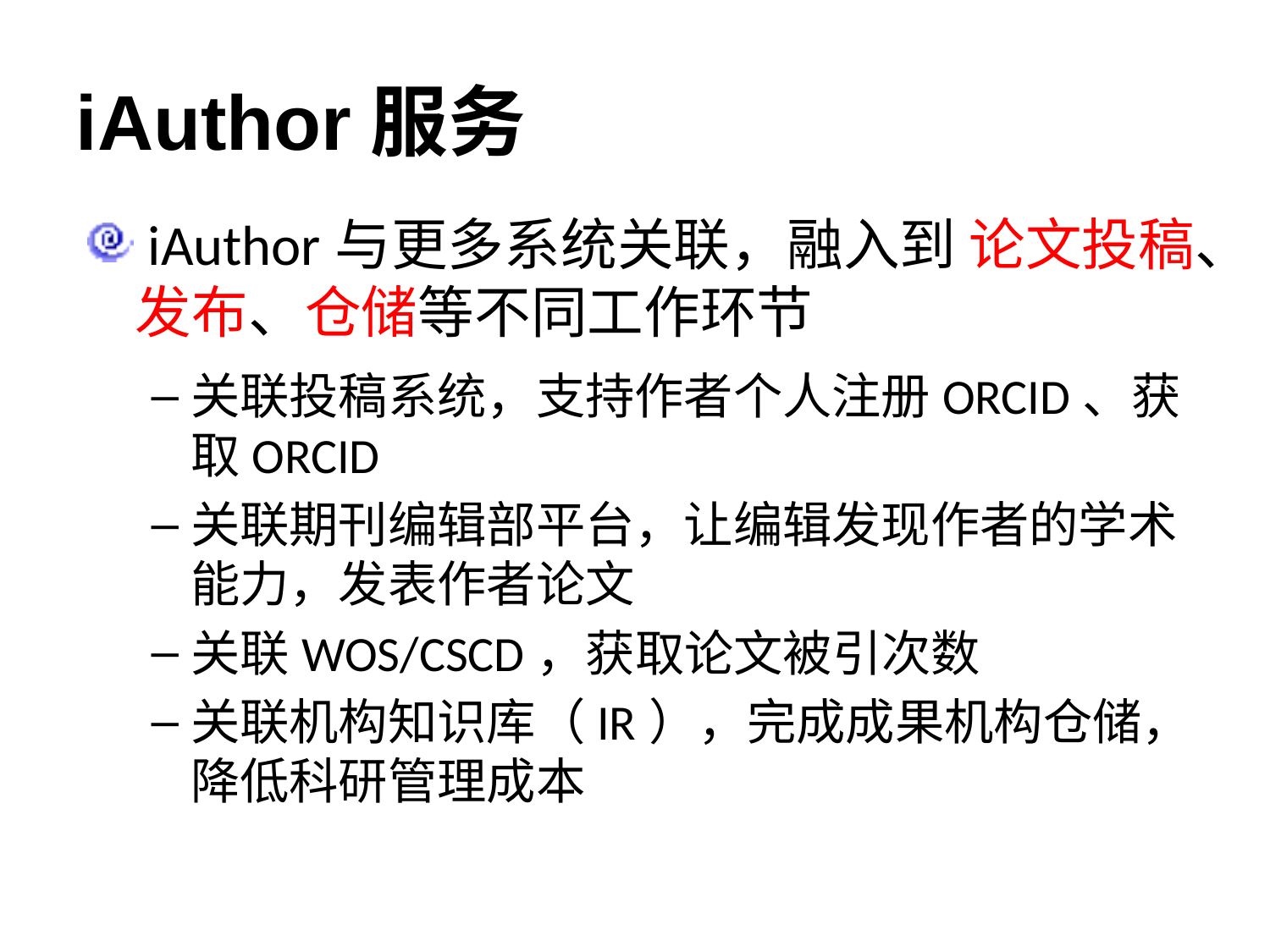

iAuthor服务
 iAuthor与更多系统关联，融入到 论文投稿、发布、仓储等不同工作环节
关联投稿系统，支持作者个人注册ORCID、获取ORCID
关联期刊编辑部平台，让编辑发现作者的学术能力，发表作者论文
关联WOS/CSCD，获取论文被引次数
关联机构知识库（IR），完成成果机构仓储，降低科研管理成本